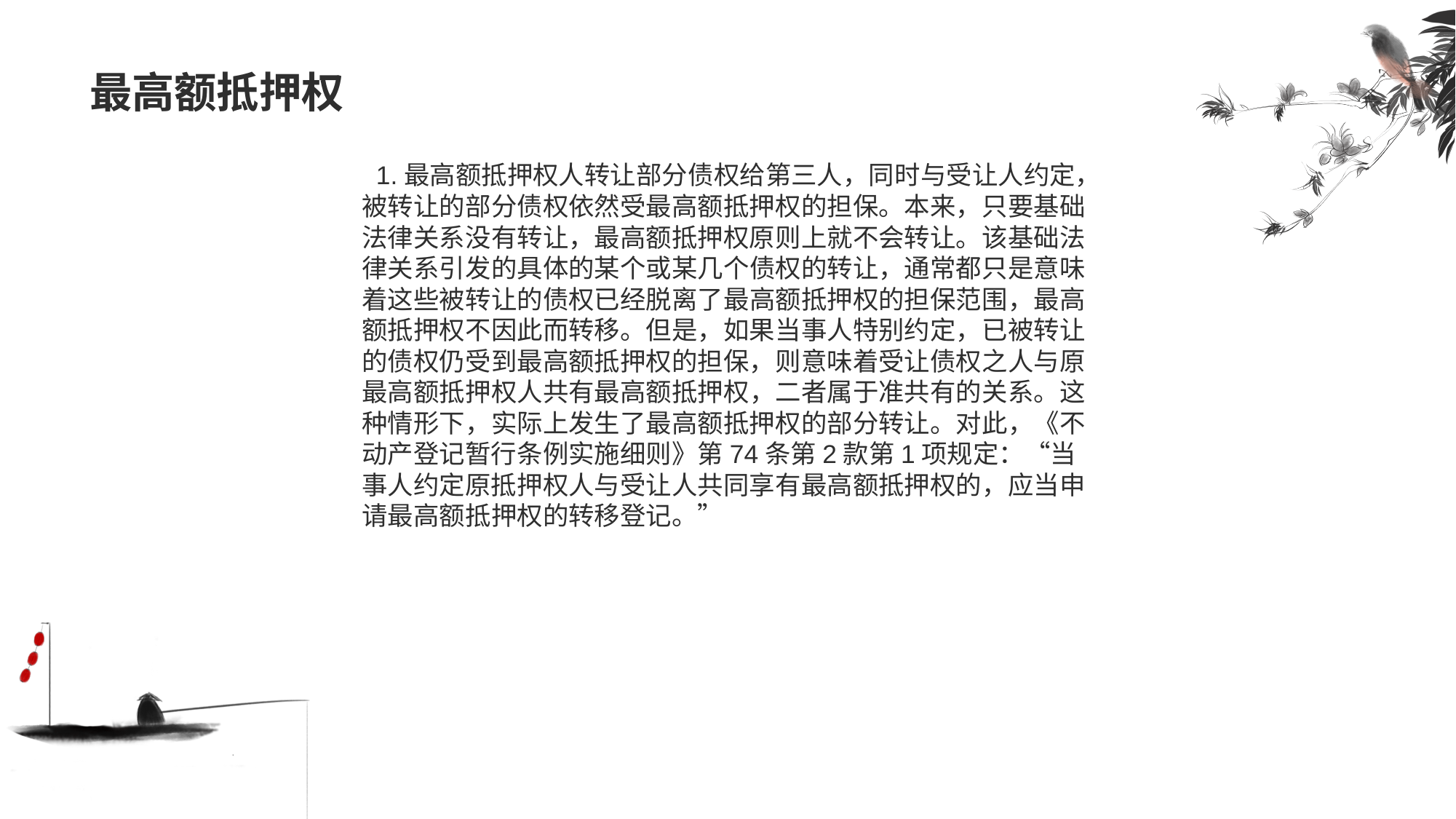

# 最高额抵押权

  1.最高额抵押权人转让部分债权给第三人，同时与受让人约定，被转让的部分债权依然受最高额抵押权的担保。本来，只要基础法律关系没有转让，最高额抵押权原则上就不会转让。该基础法律关系引发的具体的某个或某几个债权的转让，通常都只是意味着这些被转让的债权已经脱离了最高额抵押权的担保范围，最高额抵押权不因此而转移。但是，如果当事人特别约定，已被转让的债权仍受到最高额抵押权的担保，则意味着受让债权之人与原最高额抵押权人共有最高额抵押权，二者属于准共有的关系。这种情形下，实际上发生了最高额抵押权的部分转让。对此，《不动产登记暂行条例实施细则》第74条第2款第1项规定：“当事人约定原抵押权人与受让人共同享有最高额抵押权的，应当申请最高额抵押权的转移登记。”
180